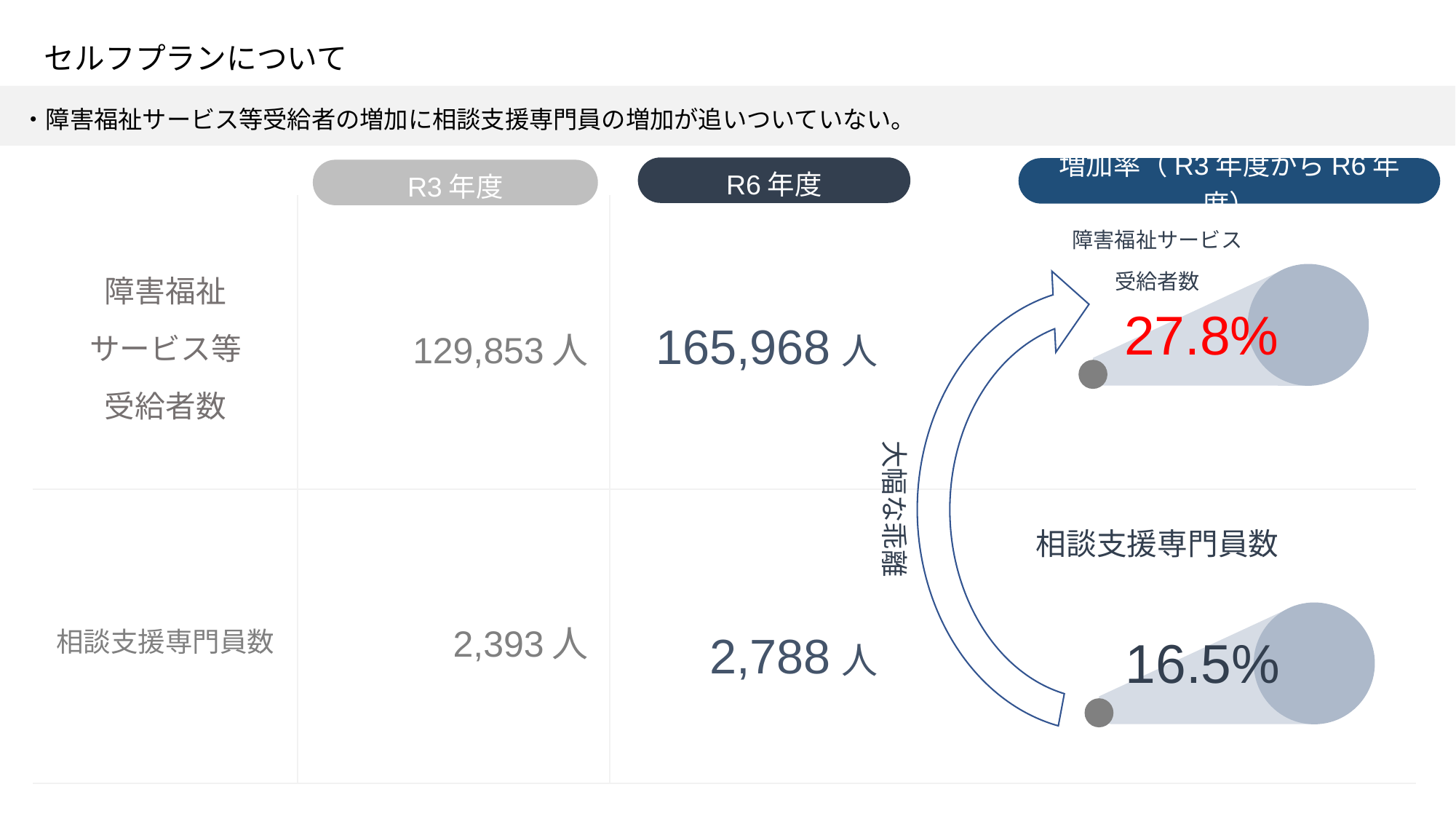

# セルフプランについて
・障害福祉サービス等受給者の増加に相談支援専門員の増加が追いついていない。
R6年度
増加率（R3年度からR6年度）
R3年度
| 障害福祉 サービス等 受給者数 | 129,853人 | 165,968人 | 障害福祉サービス 受給者数 |
| --- | --- | --- | --- |
| 相談支援専門員数 | 2,393人 | 2,788人 | 相談支援専門員数 |

27.8%

大幅な乖離

  16.5%